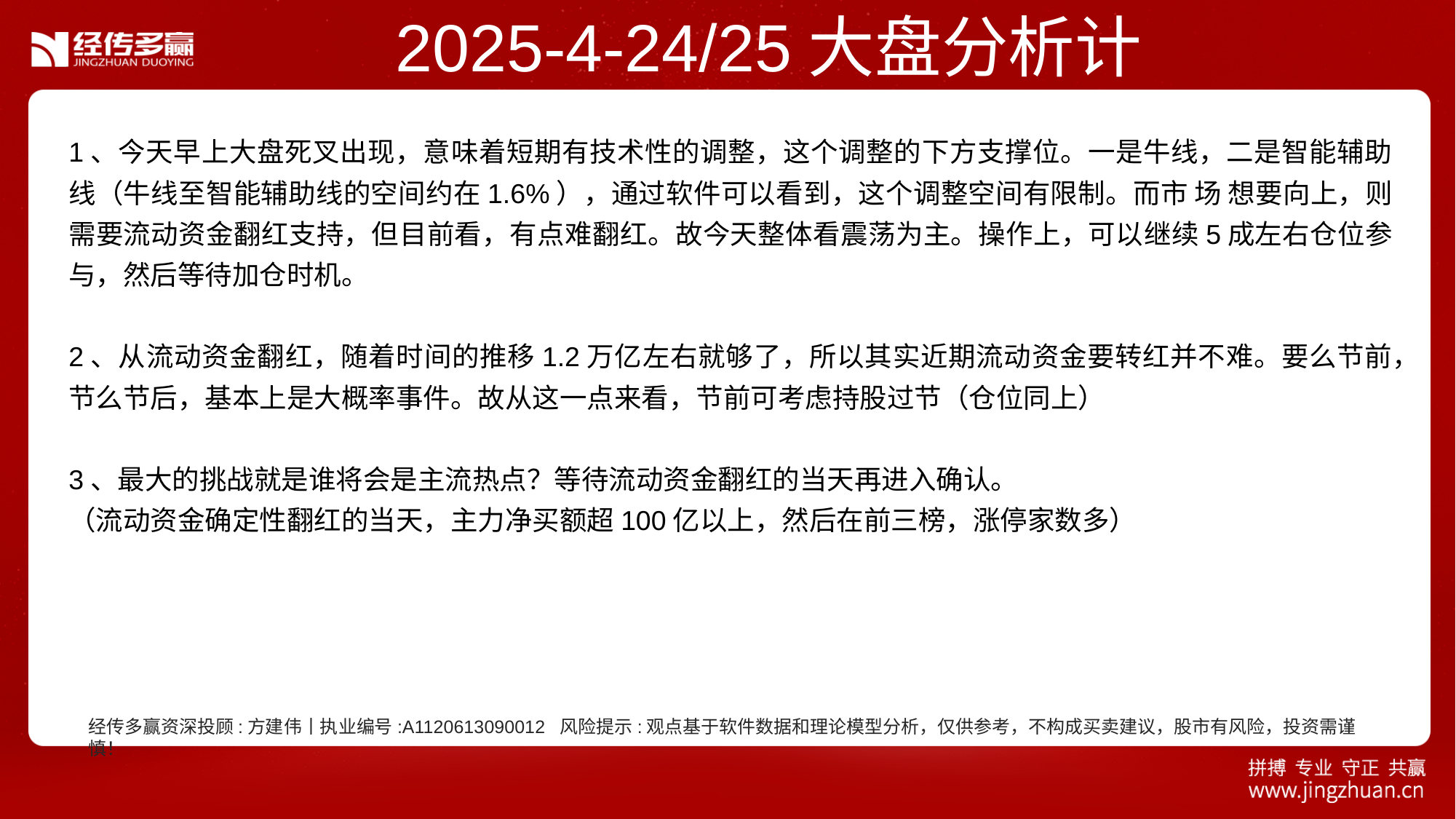

2025-4-24/25大盘分析计划
1、今天早上大盘死叉出现，意味着短期有技术性的调整，这个调整的下方支撑位。一是牛线，二是智能辅助线（牛线至智能辅助线的空间约在1.6%），通过软件可以看到，这个调整空间有限制。而市 场 想要向上，则需要流动资金翻红支持，但目前看，有点难翻红。故今天整体看震荡为主。操作上，可以继续5成左右仓位参与，然后等待加仓时机。

2、从流动资金翻红，随着时间的推移1.2万亿左右就够了，所以其实近期流动资金要转红并不难。要么节前，节么节后，基本上是大概率事件。故从这一点来看，节前可考虑持股过节（仓位同上）

3、最大的挑战就是谁将会是主流热点？等待流动资金翻红的当天再进入确认。
（流动资金确定性翻红的当天，主力净买额超100亿以上，然后在前三榜，涨停家数多）